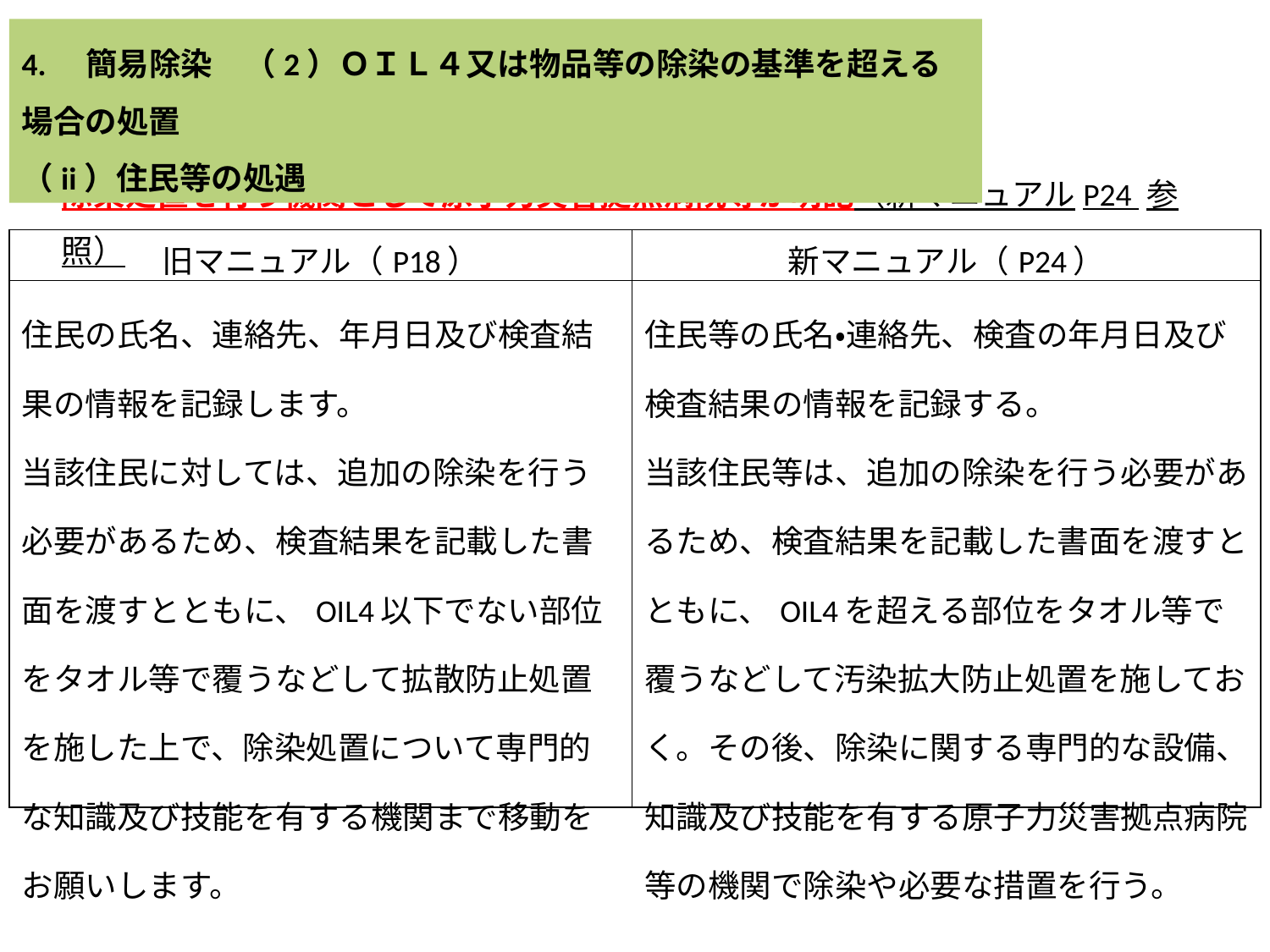

4.　簡易除染　（2）ＯＩＬ４又は物品等の除染の基準を超える場合の処置
（ii）住民等の処遇
除染処置を行う機関として原子力災害拠点病院等が明記（新マニュアルP24 参照）
| 旧マニュアル（P18） | 新マニュアル（P24） |
| --- | --- |
| 住民の氏名、連絡先、年月日及び検査結果の情報を記録します。 当該住民に対しては、追加の除染を行う必要があるため、検査結果を記載した書面を渡すとともに、OIL4以下でない部位をタオル等で覆うなどして拡散防止処置を施した上で、除染処置について専門的な知識及び技能を有する機関まで移動をお願いします。 | 住民等の氏名・連絡先、検査の年月日及び検査結果の情報を記録する。 当該住民等は、追加の除染を行う必要があるため、検査結果を記載した書面を渡すとともに、OIL4を超える部位をタオル等で覆うなどして汚染拡大防止処置を施しておく。その後、除染に関する専門的な設備、知識及び技能を有する原子力災害拠点病院等の機関で除染や必要な措置を行う。 |